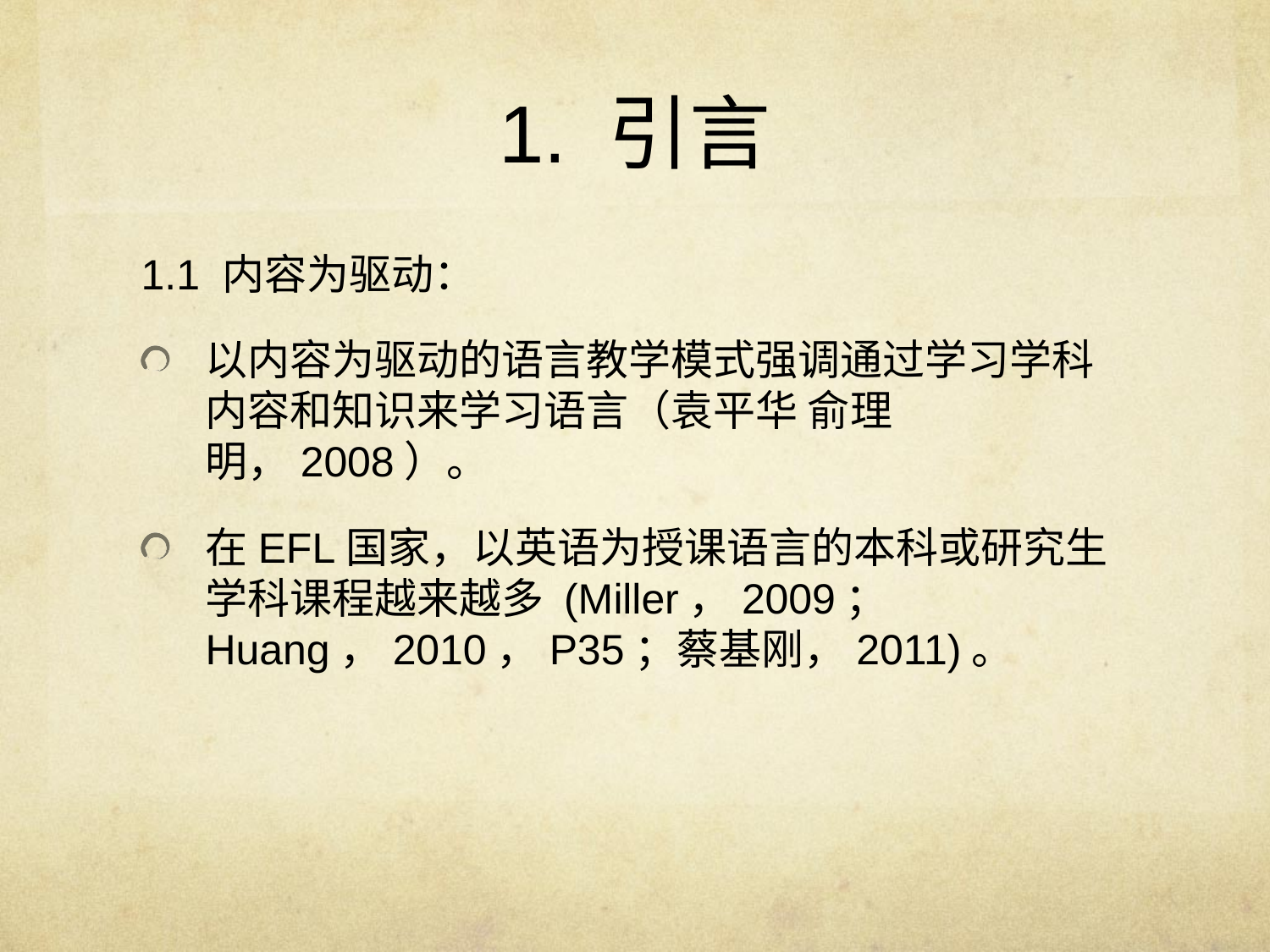

# 1. 引言
1.1 内容为驱动：
以内容为驱动的语言教学模式强调通过学习学科内容和知识来学习语言（袁平华 俞理明，2008）。
在EFL国家，以英语为授课语言的本科或研究生学科课程越来越多 (Miller，2009；Huang，2010，P35；蔡基刚，2011)。